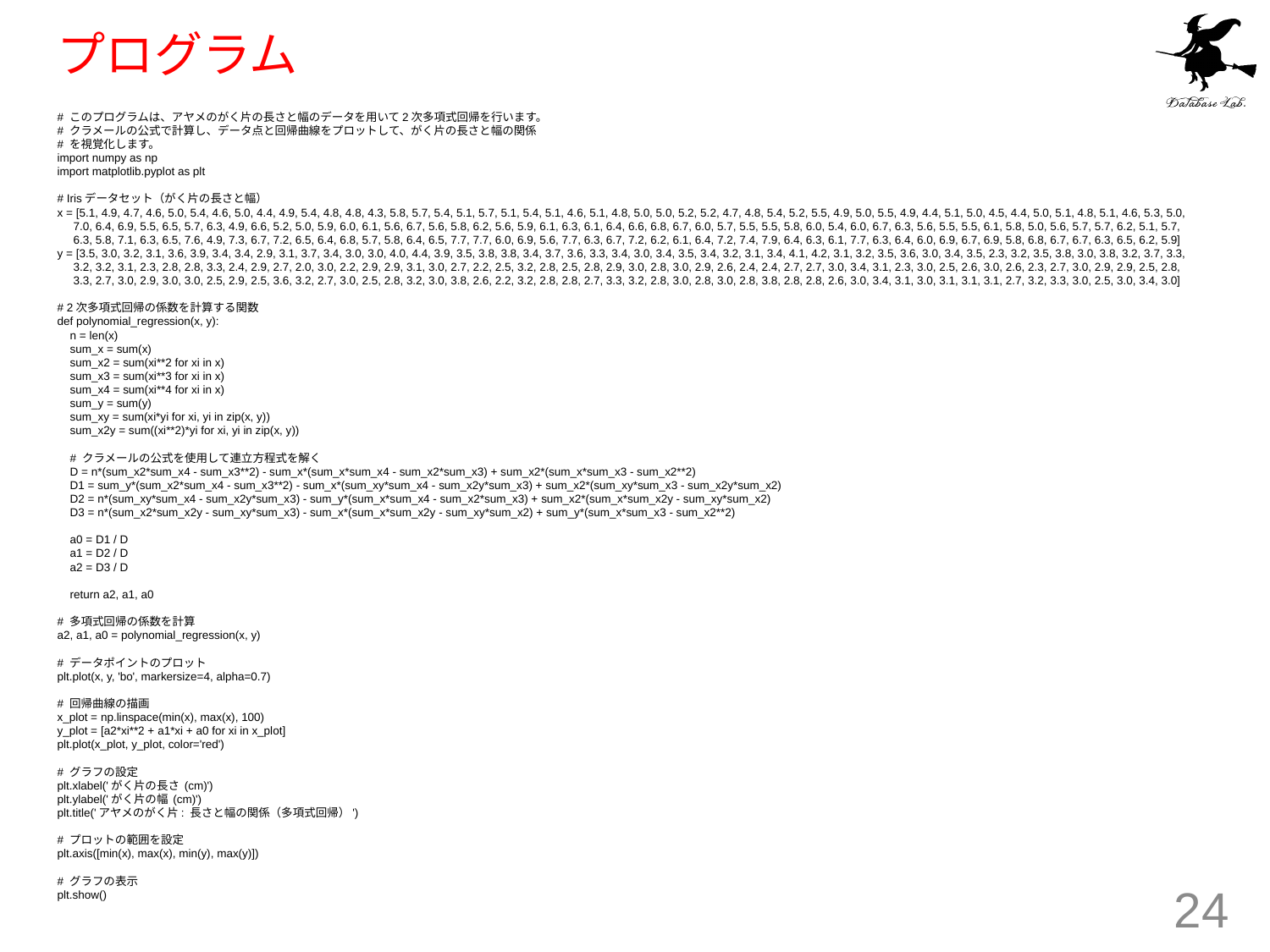

# プログラム
# このプログラムは、アヤメのがく片の長さと幅のデータを用いて2次多項式回帰を行います。
# クラメールの公式で計算し、データ点と回帰曲線をプロットして、がく片の長さと幅の関係
# を視覚化します。
import numpy as np
import matplotlib.pyplot as plt

# Irisデータセット（がく片の長さと幅）
x = [5.1, 4.9, 4.7, 4.6, 5.0, 5.4, 4.6, 5.0, 4.4, 4.9, 5.4, 4.8, 4.8, 4.3, 5.8, 5.7, 5.4, 5.1, 5.7, 5.1, 5.4, 5.1, 4.6, 5.1, 4.8, 5.0, 5.0, 5.2, 5.2, 4.7, 4.8, 5.4, 5.2, 5.5, 4.9, 5.0, 5.5, 4.9, 4.4, 5.1, 5.0, 4.5, 4.4, 5.0, 5.1, 4.8, 5.1, 4.6, 5.3, 5.0,
     7.0, 6.4, 6.9, 5.5, 6.5, 5.7, 6.3, 4.9, 6.6, 5.2, 5.0, 5.9, 6.0, 6.1, 5.6, 6.7, 5.6, 5.8, 6.2, 5.6, 5.9, 6.1, 6.3, 6.1, 6.4, 6.6, 6.8, 6.7, 6.0, 5.7, 5.5, 5.5, 5.8, 6.0, 5.4, 6.0, 6.7, 6.3, 5.6, 5.5, 5.5, 6.1, 5.8, 5.0, 5.6, 5.7, 5.7, 6.2, 5.1, 5.7,
     6.3, 5.8, 7.1, 6.3, 6.5, 7.6, 4.9, 7.3, 6.7, 7.2, 6.5, 6.4, 6.8, 5.7, 5.8, 6.4, 6.5, 7.7, 7.7, 6.0, 6.9, 5.6, 7.7, 6.3, 6.7, 7.2, 6.2, 6.1, 6.4, 7.2, 7.4, 7.9, 6.4, 6.3, 6.1, 7.7, 6.3, 6.4, 6.0, 6.9, 6.7, 6.9, 5.8, 6.8, 6.7, 6.7, 6.3, 6.5, 6.2, 5.9]
y = [3.5, 3.0, 3.2, 3.1, 3.6, 3.9, 3.4, 3.4, 2.9, 3.1, 3.7, 3.4, 3.0, 3.0, 4.0, 4.4, 3.9, 3.5, 3.8, 3.8, 3.4, 3.7, 3.6, 3.3, 3.4, 3.0, 3.4, 3.5, 3.4, 3.2, 3.1, 3.4, 4.1, 4.2, 3.1, 3.2, 3.5, 3.6, 3.0, 3.4, 3.5, 2.3, 3.2, 3.5, 3.8, 3.0, 3.8, 3.2, 3.7, 3.3,
     3.2, 3.2, 3.1, 2.3, 2.8, 2.8, 3.3, 2.4, 2.9, 2.7, 2.0, 3.0, 2.2, 2.9, 2.9, 3.1, 3.0, 2.7, 2.2, 2.5, 3.2, 2.8, 2.5, 2.8, 2.9, 3.0, 2.8, 3.0, 2.9, 2.6, 2.4, 2.4, 2.7, 2.7, 3.0, 3.4, 3.1, 2.3, 3.0, 2.5, 2.6, 3.0, 2.6, 2.3, 2.7, 3.0, 2.9, 2.9, 2.5, 2.8,
     3.3, 2.7, 3.0, 2.9, 3.0, 3.0, 2.5, 2.9, 2.5, 3.6, 3.2, 2.7, 3.0, 2.5, 2.8, 3.2, 3.0, 3.8, 2.6, 2.2, 3.2, 2.8, 2.8, 2.7, 3.3, 3.2, 2.8, 3.0, 2.8, 3.0, 2.8, 3.8, 2.8, 2.8, 2.6, 3.0, 3.4, 3.1, 3.0, 3.1, 3.1, 3.1, 2.7, 3.2, 3.3, 3.0, 2.5, 3.0, 3.4, 3.0]

# 2次多項式回帰の係数を計算する関数
def polynomial_regression(x, y):
    n = len(x)
    sum_x = sum(x)
    sum_x2 = sum(xi**2 for xi in x)
    sum_x3 = sum(xi**3 for xi in x)
    sum_x4 = sum(xi**4 for xi in x)
    sum_y = sum(y)
    sum_xy = sum(xi*yi for xi, yi in zip(x, y))
    sum_x2y = sum((xi**2)*yi for xi, yi in zip(x, y))

    # クラメールの公式を使用して連立方程式を解く
    D = n*(sum_x2*sum_x4 - sum_x3**2) - sum_x*(sum_x*sum_x4 - sum_x2*sum_x3) + sum_x2*(sum_x*sum_x3 - sum_x2**2)
    D1 = sum_y*(sum_x2*sum_x4 - sum_x3**2) - sum_x*(sum_xy*sum_x4 - sum_x2y*sum_x3) + sum_x2*(sum_xy*sum_x3 - sum_x2y*sum_x2)
    D2 = n*(sum_xy*sum_x4 - sum_x2y*sum_x3) - sum_y*(sum_x*sum_x4 - sum_x2*sum_x3) + sum_x2*(sum_x*sum_x2y - sum_xy*sum_x2)
    D3 = n*(sum_x2*sum_x2y - sum_xy*sum_x3) - sum_x*(sum_x*sum_x2y - sum_xy*sum_x2) + sum_y*(sum_x*sum_x3 - sum_x2**2)

    a0 = D1 / D
    a1 = D2 / D
    a2 = D3 / D

    return a2, a1, a0

# 多項式回帰の係数を計算
a2, a1, a0 = polynomial_regression(x, y)

# データポイントのプロット
plt.plot(x, y, 'bo', markersize=4, alpha=0.7)

# 回帰曲線の描画
x_plot = np.linspace(min(x), max(x), 100)
y_plot = [a2*xi**2 + a1*xi + a0 for xi in x_plot]
plt.plot(x_plot, y_plot, color='red')

# グラフの設定
plt.xlabel('がく片の長さ (cm)')
plt.ylabel('がく片の幅 (cm)')
plt.title('アヤメのがく片: 長さと幅の関係（多項式回帰）')

# プロットの範囲を設定
plt.axis([min(x), max(x), min(y), max(y)])

# グラフの表示
plt.show()
24